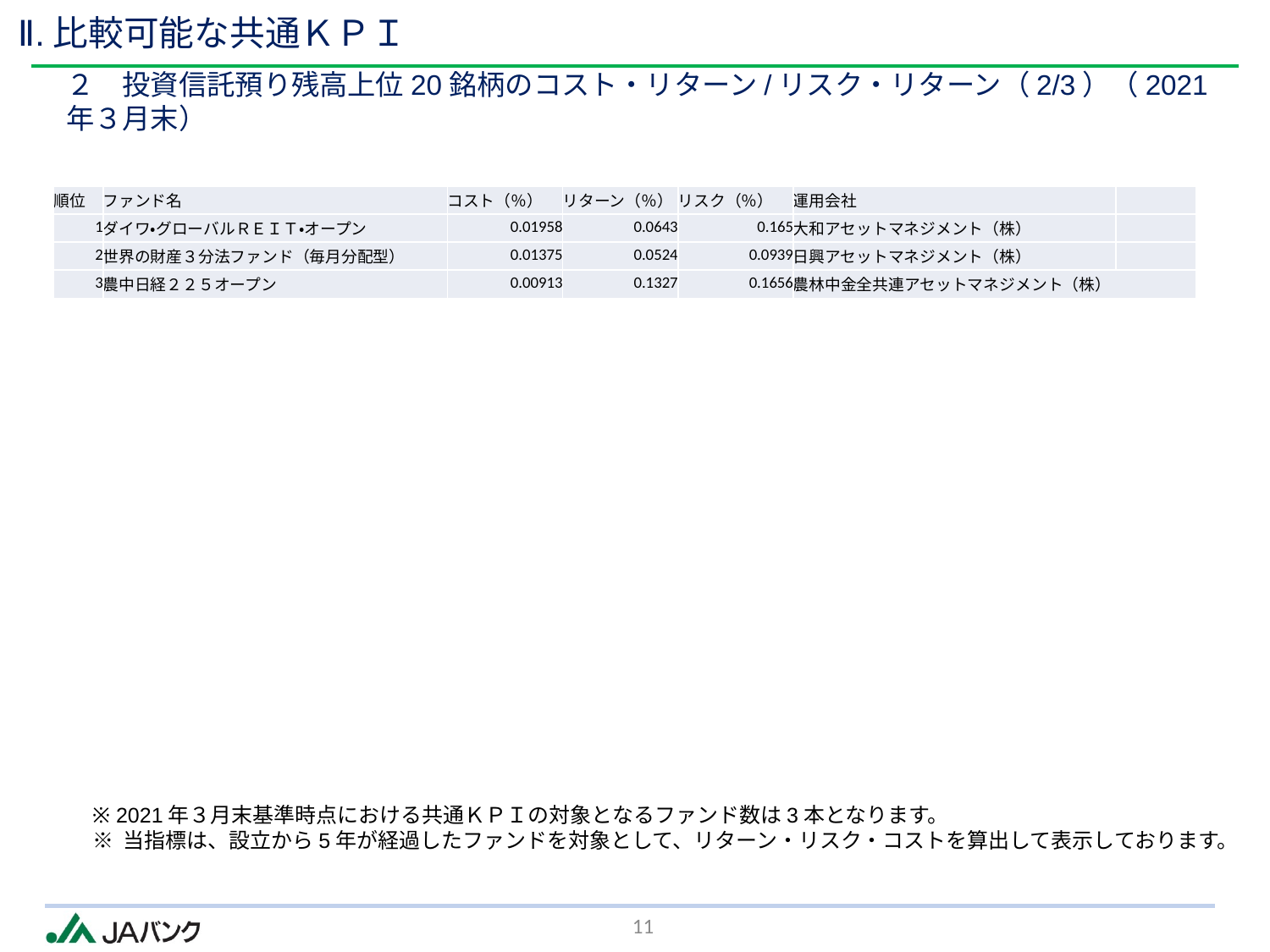

Ⅱ.比較可能な共通ＫＰＩ
２　投資信託預り残高上位20銘柄のコスト・リターン/リスク・リターン（2/3）（2021年３月末）
| 順位 | ファンド名 | コスト（％） | リターン（％） | リスク（％） | 運用会社 |  |
| --- | --- | --- | --- | --- | --- | --- |
| 1 | ダイワ・グローバルＲＥＩＴ・オープン | 0.01958 | 0.0643 | 0.165 | 大和アセットマネジメント（株） |  |
| 2 | 世界の財産３分法ファンド（毎月分配型） | 0.01375 | 0.0524 | 0.0939 | 日興アセットマネジメント（株） |  |
| 3 | 農中日経２２５オープン | 0.00913 | 0.1327 | 0.1656 | 農林中金全共連アセットマネジメント（株） |  |
※ 2021年３月末基準時点における共通ＫＰＩの対象となるファンド数は3本となります。
※ 当指標は、設立から5年が経過したファンドを対象として、リターン・リスク・コストを算出して表示しております。